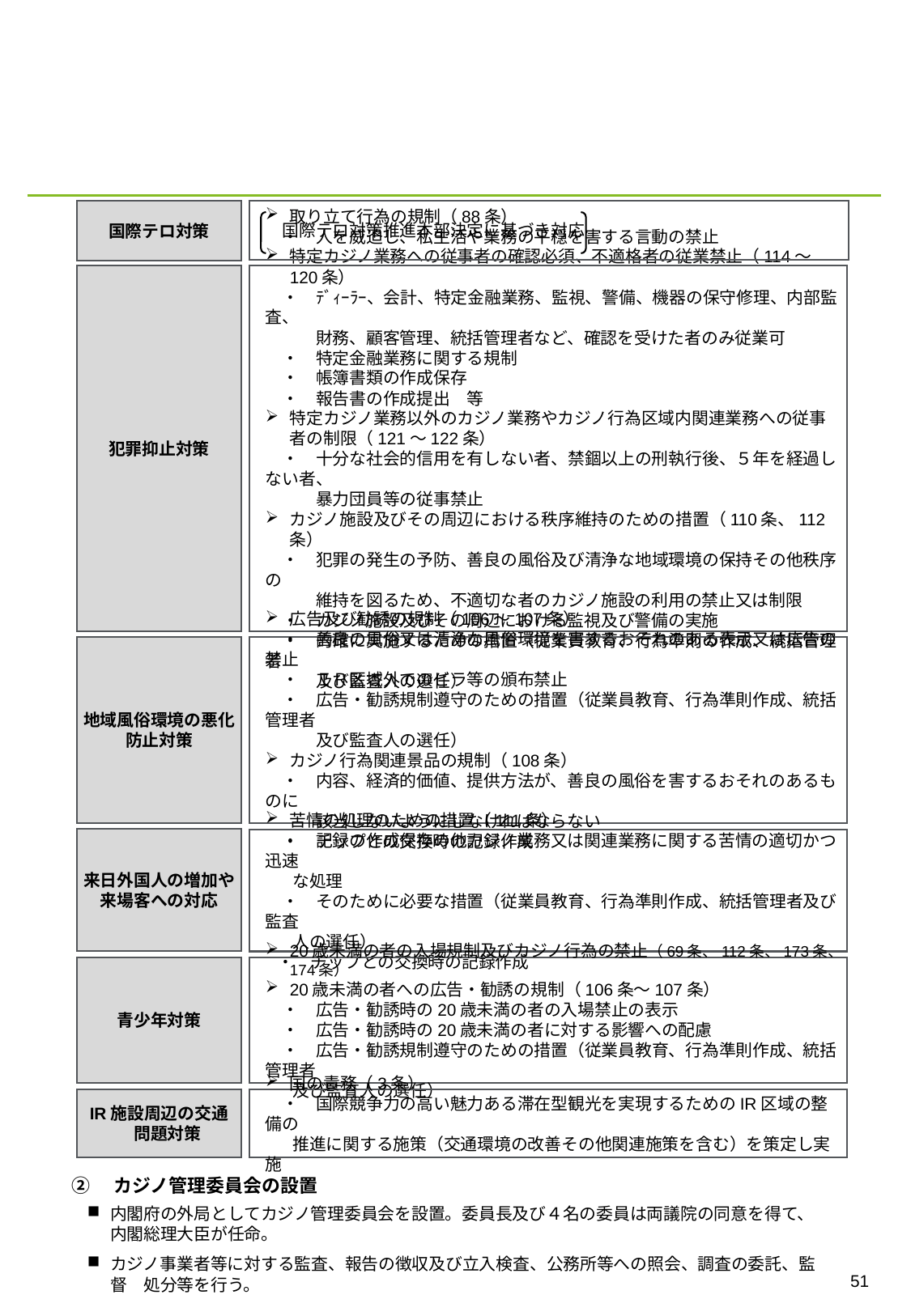

国際テロ対策
　国際テロ対策推進本部決定に基づき対応

犯罪抑止対策
取り立て行為の規制（88条）
　・　人を威迫し、私生活や業務の平穏を害する言動の禁止
特定カジノ業務への従事者の確認必須、不適格者の従業禁止（114～120条）
　・　ﾃﾞｨｰﾗｰ、会計、特定金融業務、監視、警備、機器の保守修理、内部監査、
　　　財務、顧客管理、統括管理者など、確認を受けた者のみ従業可
　・　特定金融業務に関する規制
　・　帳簿書類の作成保存
　・　報告書の作成提出　等
特定カジノ業務以外のカジノ業務やカジノ行為区域内関連業務への従事者の制限（121～122条）
　・　十分な社会的信用を有しない者、禁錮以上の刑執行後、５年を経過しない者、
　　　暴力団員等の従事禁止
カジノ施設及びその周辺における秩序維持のための措置（110条、112条）
　・　犯罪の発生の予防、善良の風俗及び清浄な地域環境の保持その他秩序の
　　　維持を図るため、不適切な者のカジノ施設の利用の禁止又は制限
　・　カジノ施設及びその周辺における監視及び警備の実施
　・　的確に実施するための措置（従業員教育、行為準則の作成、統括管理者
　　　及び監査人の選任）
地域風俗環境の悪化防止対策
広告及び勧誘の規制（106～107条）
　・　善良の風俗又は清浄な風俗環境を害するおそれのある表示又は広告の禁止
　・　ＩＲ区域外でのビラ等の頒布禁止
　・　広告・勧誘規制遵守のための措置（従業員教育、行為準則作成、統括管理者
　　　及び監査人の選任）
カジノ行為関連景品の規制（108条）
　・　内容、経済的価値、提供方法が、善良の風俗を害するおそれのあるものに
　　　該当しないようにしなければならない
　・　チップとの交換時の記録作成
来日外国人の増加や来場客への対応
苦情の処理のための措置（111条）
　・　記録の作成保存の他カジノ業務又は関連業務に関する苦情の適切かつ迅速
      な処理
　・　そのために必要な措置（従業員教育、行為準則作成、統括管理者及び監査
      人の選任）
  ・　チップとの交換時の記録作成
青少年対策
20歳未満の者の入場規制及びカジノ行為の禁止（69条、112条、173条、174条）
20歳未満の者への広告・勧誘の規制（106条～107条）
　・　広告・勧誘時の20歳未満の者の入場禁止の表示
　・　広告・勧誘時の20歳未満の者に対する影響への配慮
　・　広告・勧誘規制遵守のための措置（従業員教育、行為準則作成、統括管理者
      及び監査人の選任）
IR施設周辺の交通　問題対策
国の責務（3条）
　・　国際競争力の高い魅力ある滞在型観光を実現するためのIR区域の整備の
      推進に関する施策（交通環境の改善その他関連施策を含む）を策定し実施
②　カジノ管理委員会の設置

内閣府の外局としてカジノ管理委員会を設置。委員長及び４名の委員は両議院の同意を得て、内閣総理大臣が任命。
カジノ事業者等に対する監査、報告の徴収及び立入検査、公務所等への照会、調査の委託、監督　処分等を行う。
51